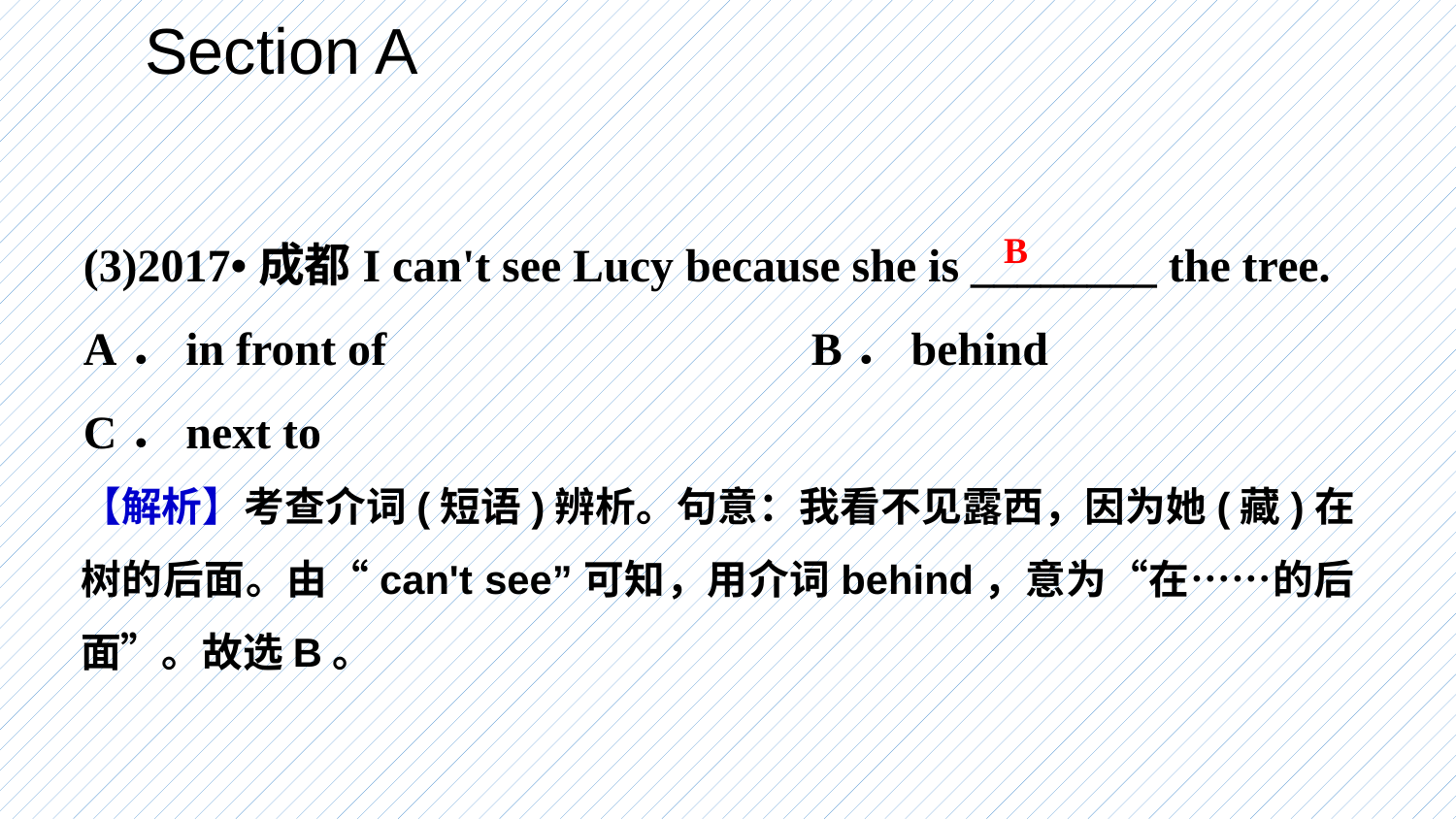

Section A
(3)2017•成都I can't see Lucy because she is ________ the tree.
A．in front of 			B．behind
C．next to
B
【解析】考查介词(短语)辨析。句意：我看不见露西，因为她(藏)在树的后面。由“can't see”可知，用介词behind，意为“在……的后面”。故选B。